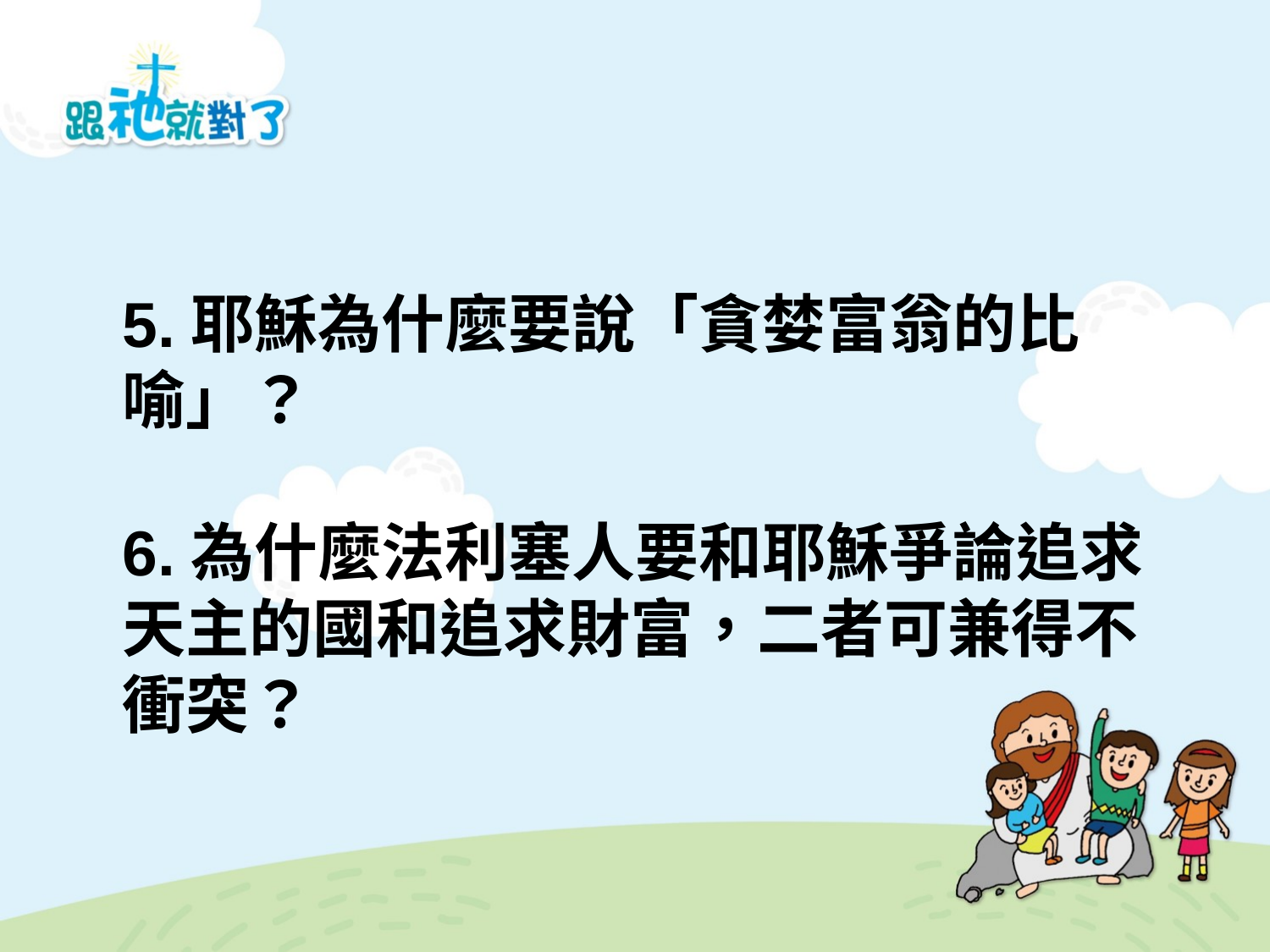

5.耶穌為什麼要說「貪婪富翁的比喻」？

6.為什麼法利塞人要和耶穌爭論追求天主的國和追求財富，二者可兼得不衝突？